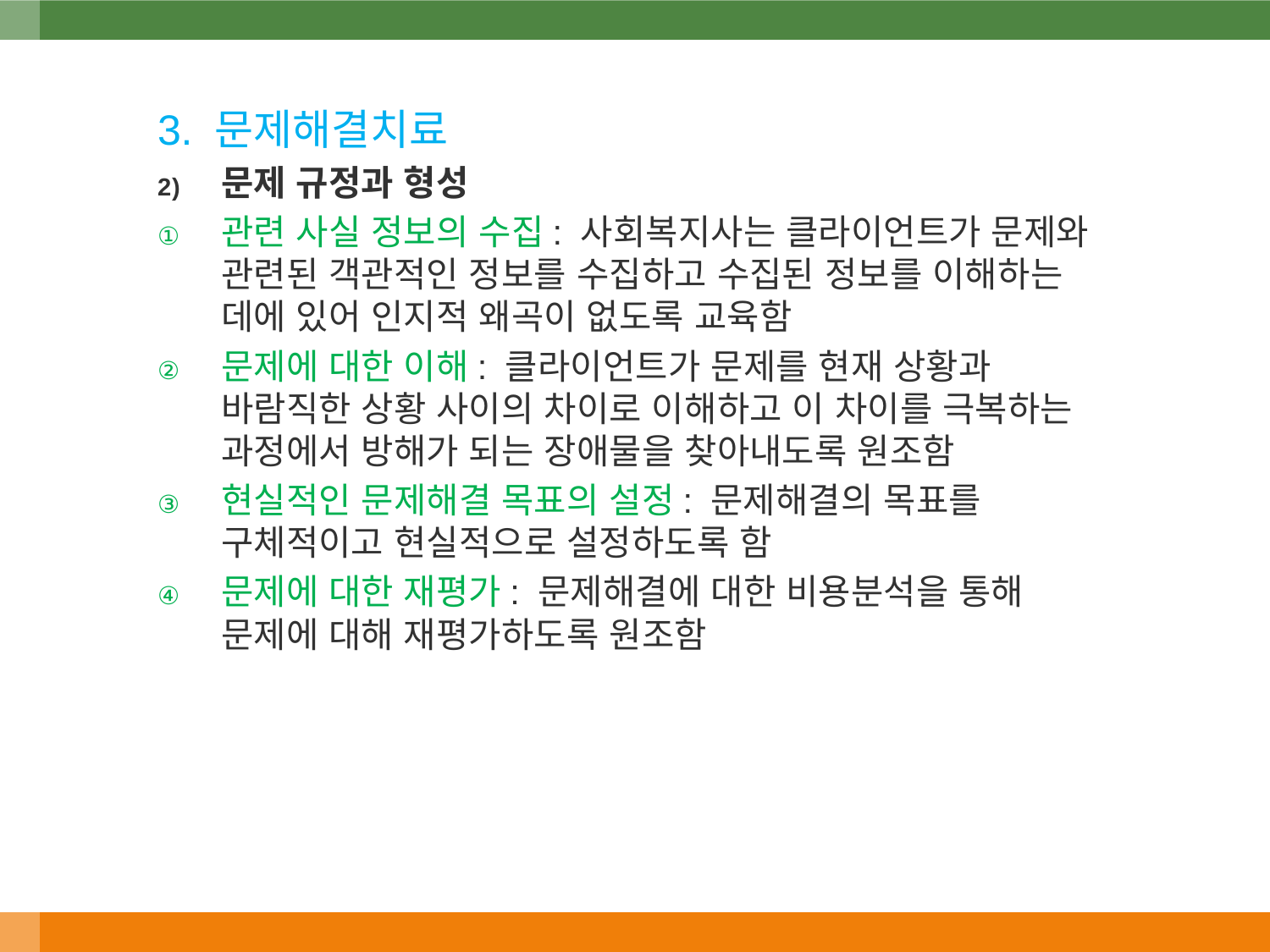

3. 문제해결치료
문제 규정과 형성
관련 사실 정보의 수집: 사회복지사는 클라이언트가 문제와 관련된 객관적인 정보를 수집하고 수집된 정보를 이해하는 데에 있어 인지적 왜곡이 없도록 교육함
문제에 대한 이해: 클라이언트가 문제를 현재 상황과 바람직한 상황 사이의 차이로 이해하고 이 차이를 극복하는 과정에서 방해가 되는 장애물을 찾아내도록 원조함
현실적인 문제해결 목표의 설정: 문제해결의 목표를 구체적이고 현실적으로 설정하도록 함
문제에 대한 재평가: 문제해결에 대한 비용분석을 통해 문제에 대해 재평가하도록 원조함